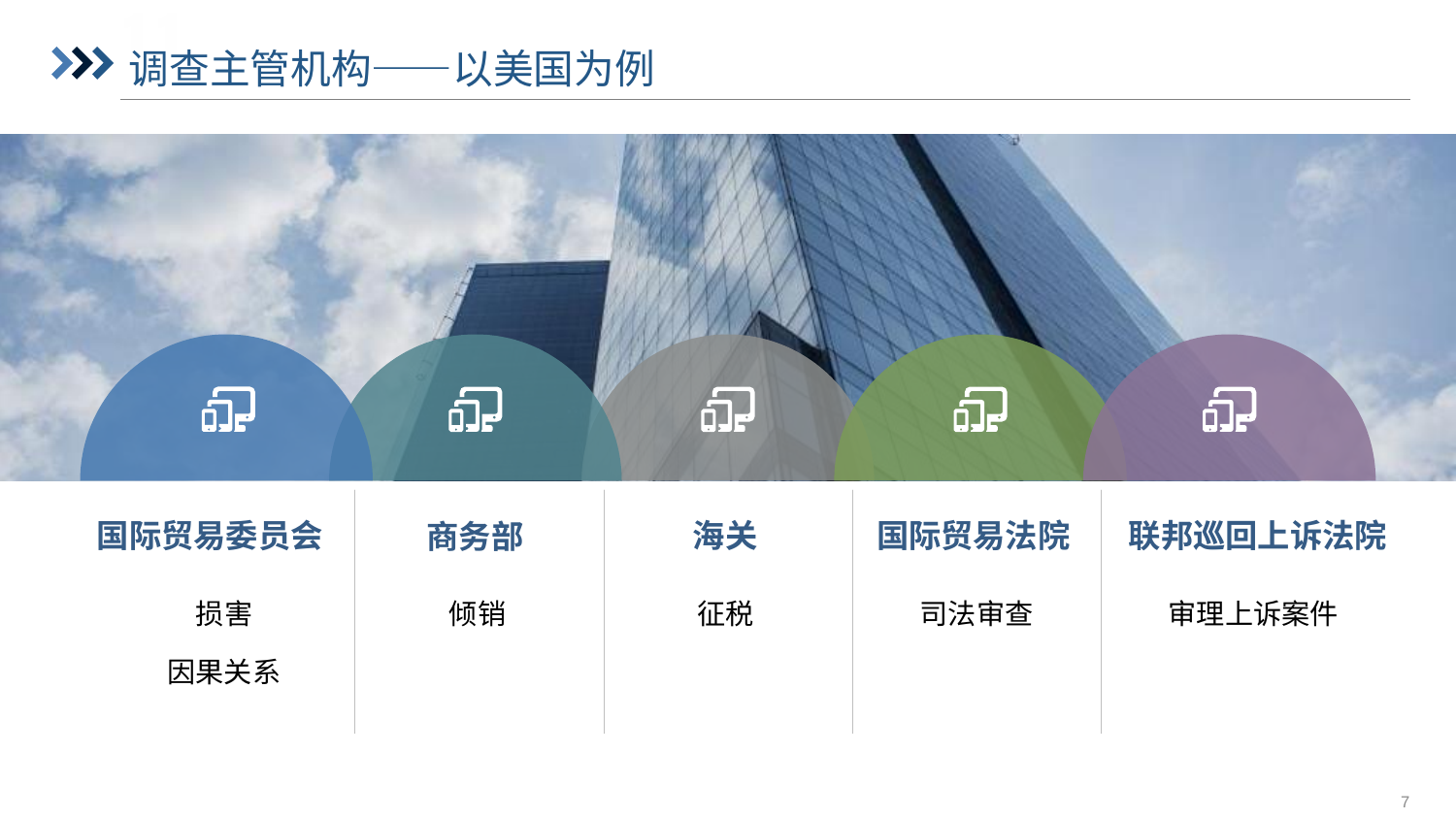

调查主管机构——以美国为例

国际贸易委员会

商务部

国际贸易法院

联邦巡回上诉法院

海关
损害
因果关系
倾销
征税
司法审查
审理上诉案件
7